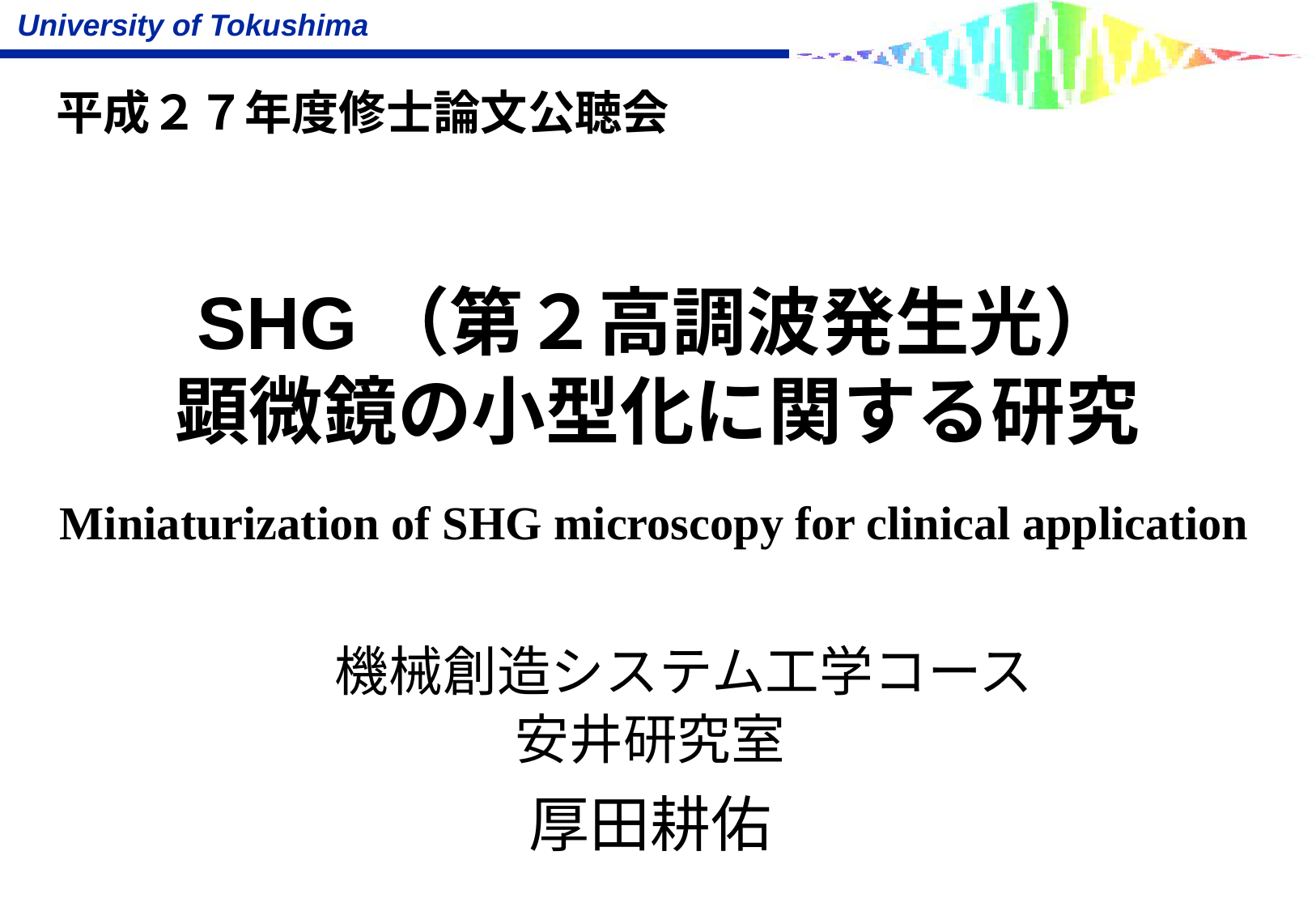

平成２７年度修士論文公聴会
# SHG（第２高調波発生光） 顕微鏡の小型化に関する研究
Miniaturization of SHG microscopy for clinical application
　機械創造システム工学コース
安井研究室

厚田耕佑